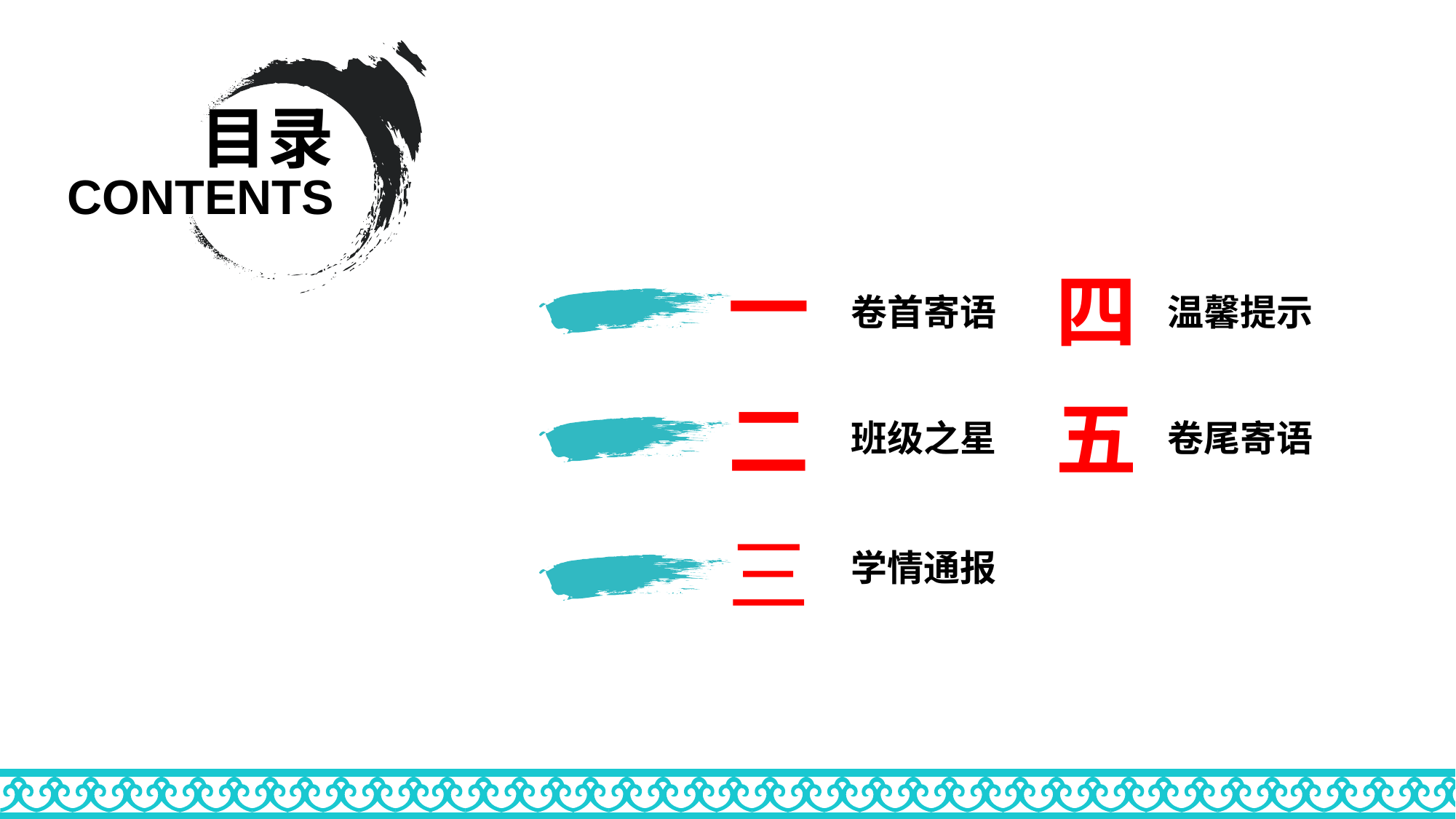

目录
CONTENTS
一
四
卷首寄语
温馨提示
五
二
卷尾寄语
班级之星
三
学情通报